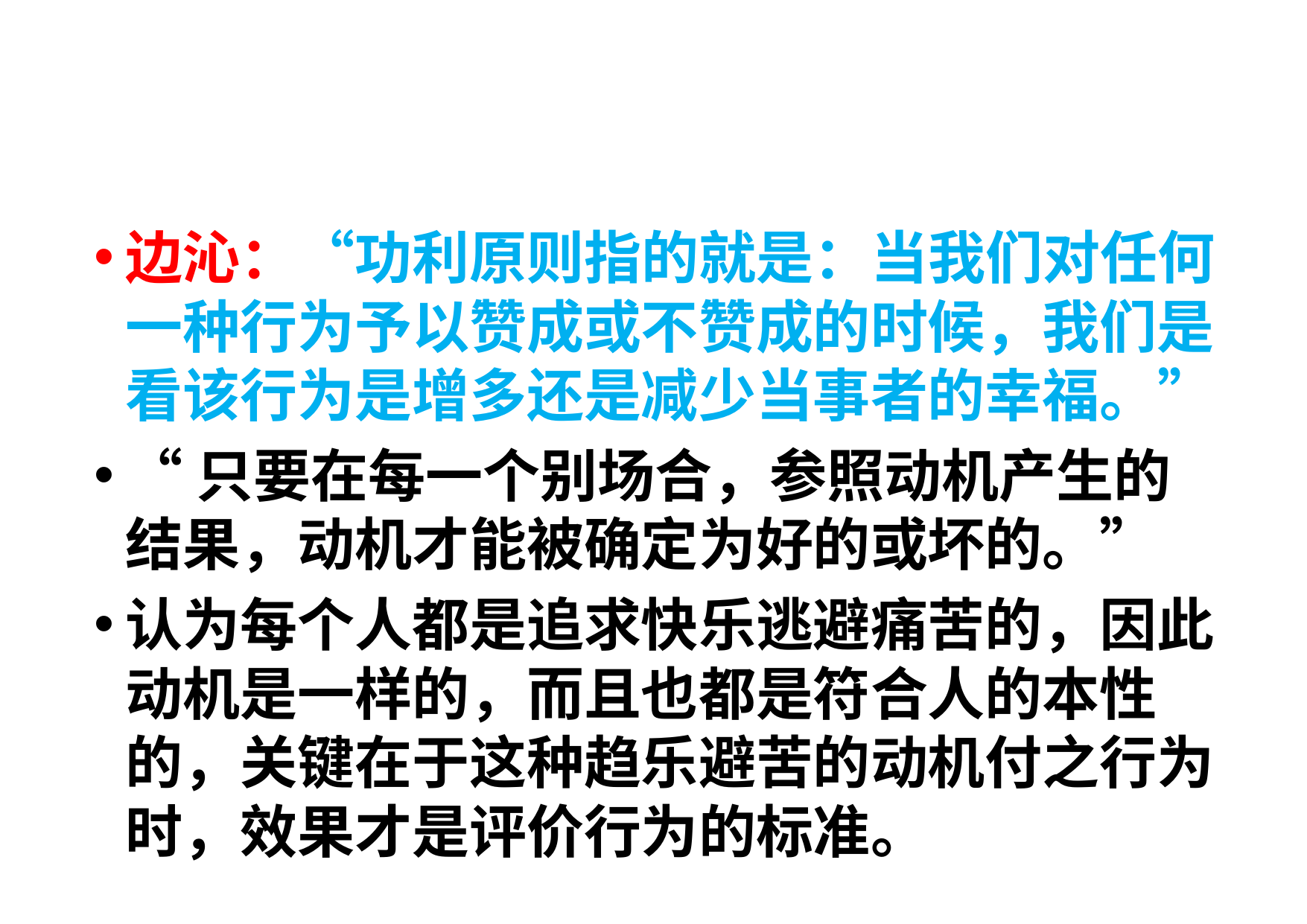

#
边沁：“功利原则指的就是：当我们对任何一种行为予以赞成或不赞成的时候，我们是看该行为是增多还是减少当事者的幸福。”
“只要在每一个别场合，参照动机产生的结果，动机才能被确定为好的或坏的。”
认为每个人都是追求快乐逃避痛苦的，因此动机是一样的，而且也都是符合人的本性的，关键在于这种趋乐避苦的动机付之行为时，效果才是评价行为的标准。